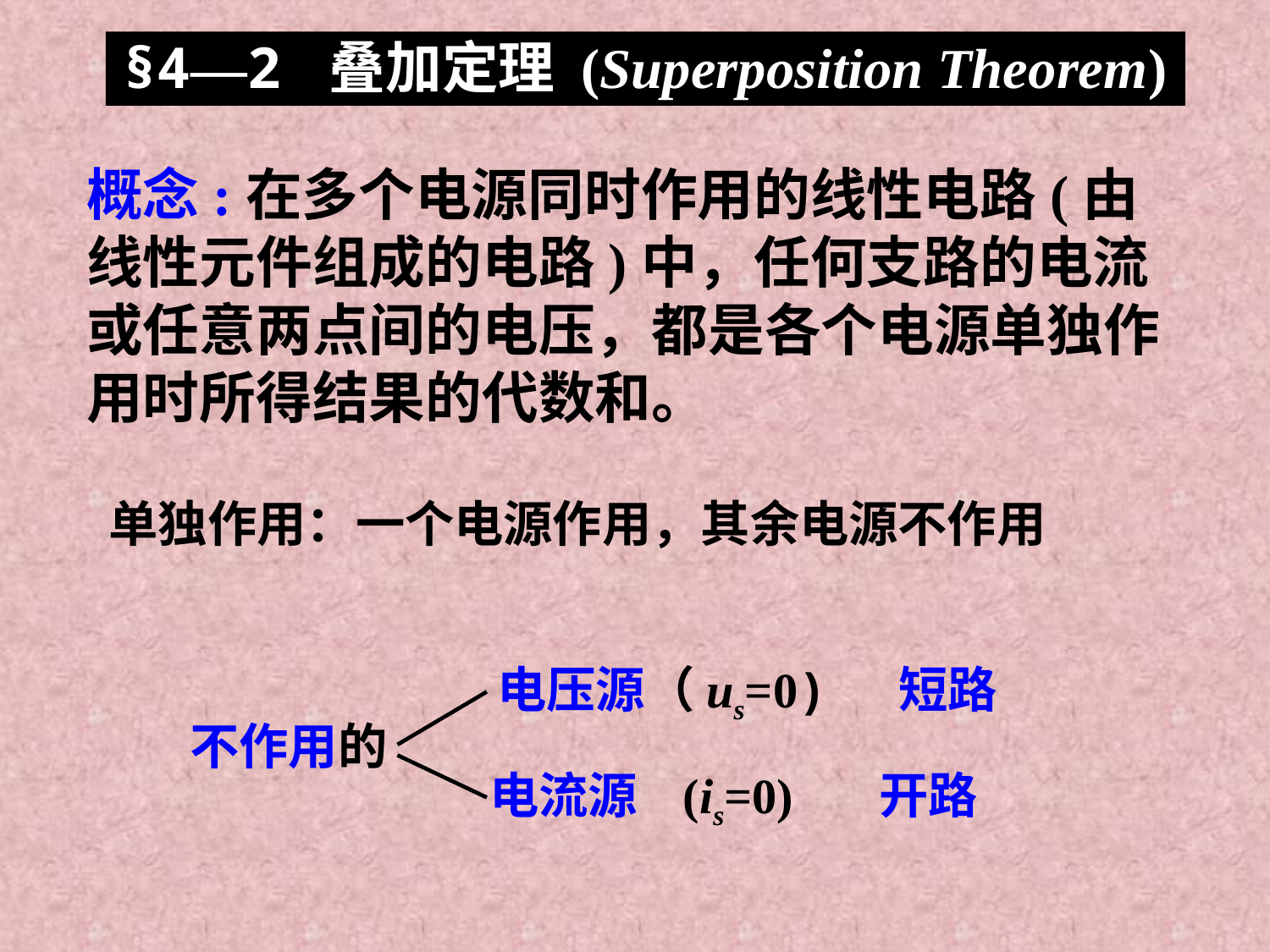

§4—2 叠加定理 (Superposition Theorem)
概念:在多个电源同时作用的线性电路(由线性元件组成的电路)中，任何支路的电流或任意两点间的电压，都是各个电源单独作用时所得结果的代数和。
单独作用：一个电源作用，其余电源不作用
  电压源（us=0)  短路

不作用的

电流源   (is=0)      开路